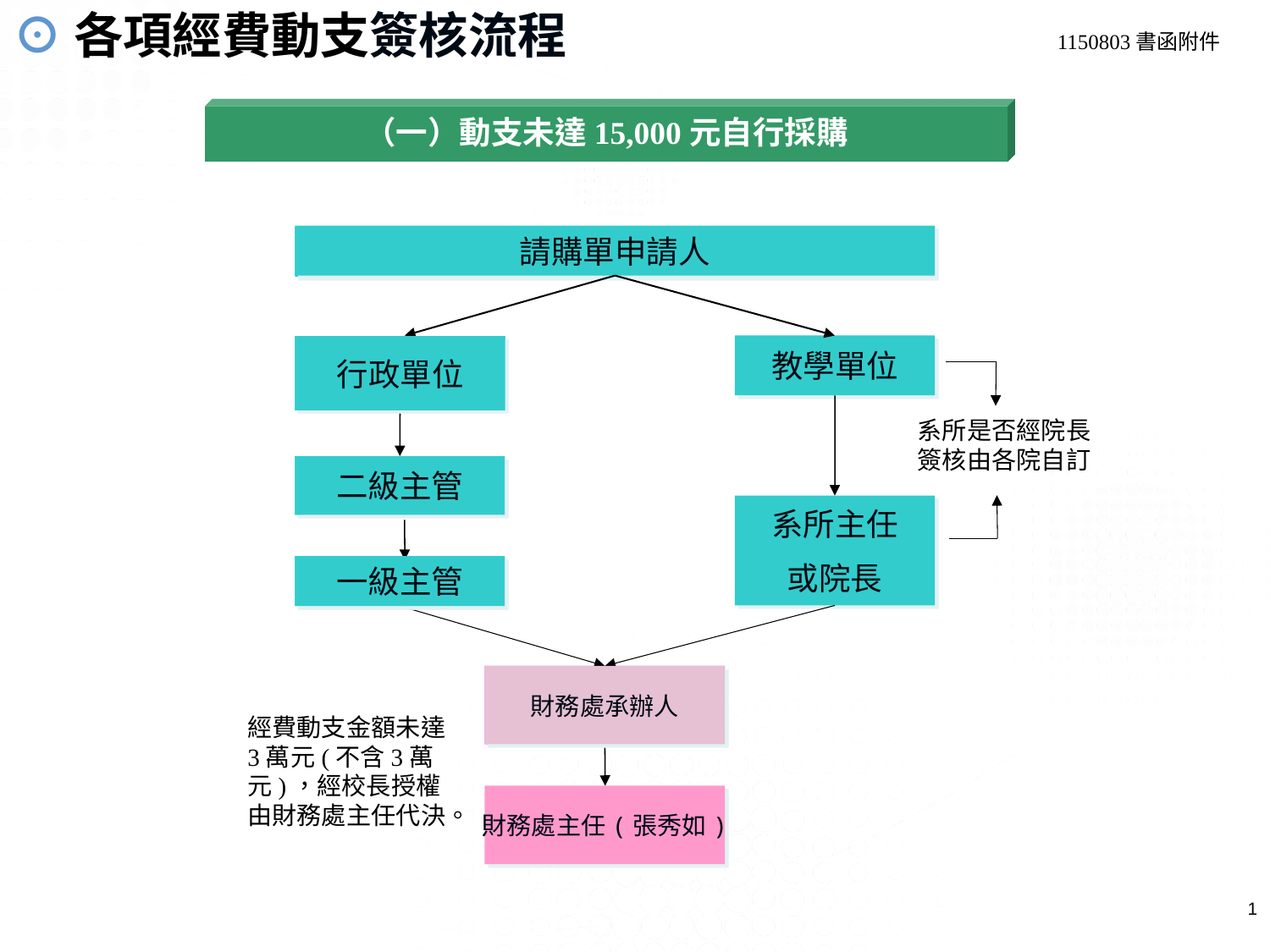

# ⊙各項經費動支簽核流程
1150803書函附件
（一）動支未達15,000元自行採購
（一）動支未達15,000元自行採購
請購單申請人
教學單位
行政單位
系所是否經院長簽核由各院自訂
二級主管
系所主任
或院長
一級主管
財務處承辦人
經費動支金額未達3萬元(不含3萬元)，經校長授權由財務處主任代決。
財務處主任(張秀如)
請購單申請人
2. Your text here
行政單位
二級主管
一級主管
財務處承辦人(P1)
財務處主任(楊淑真)
1